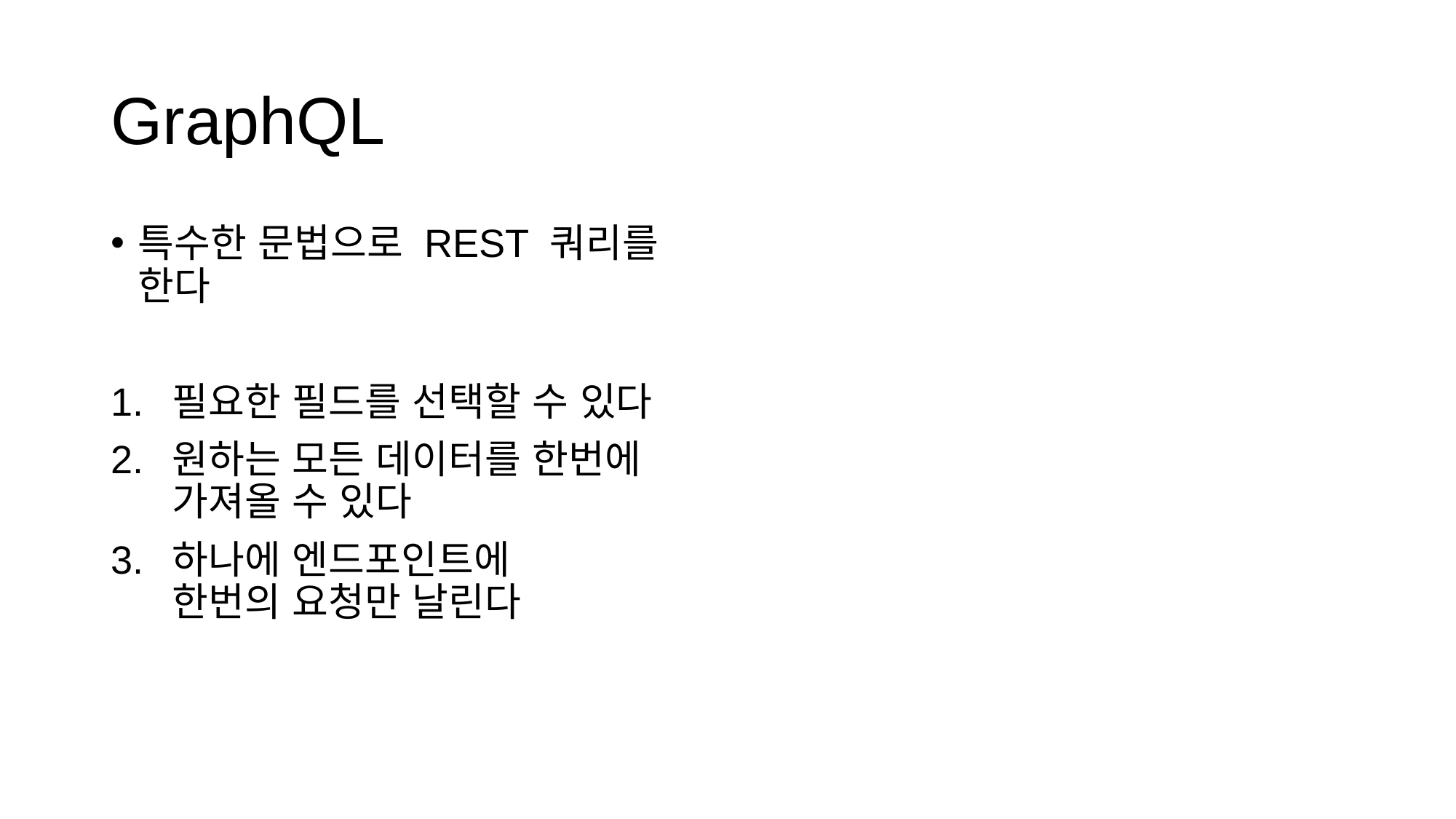

# GraphQL
특수한 문법으로 REST 쿼리를 한다

필요한 필드를 선택할 수 있다
원하는 모든 데이터를 한번에
가져올 수 있다
하나에 엔드포인트에
한번의 요청만 날린다